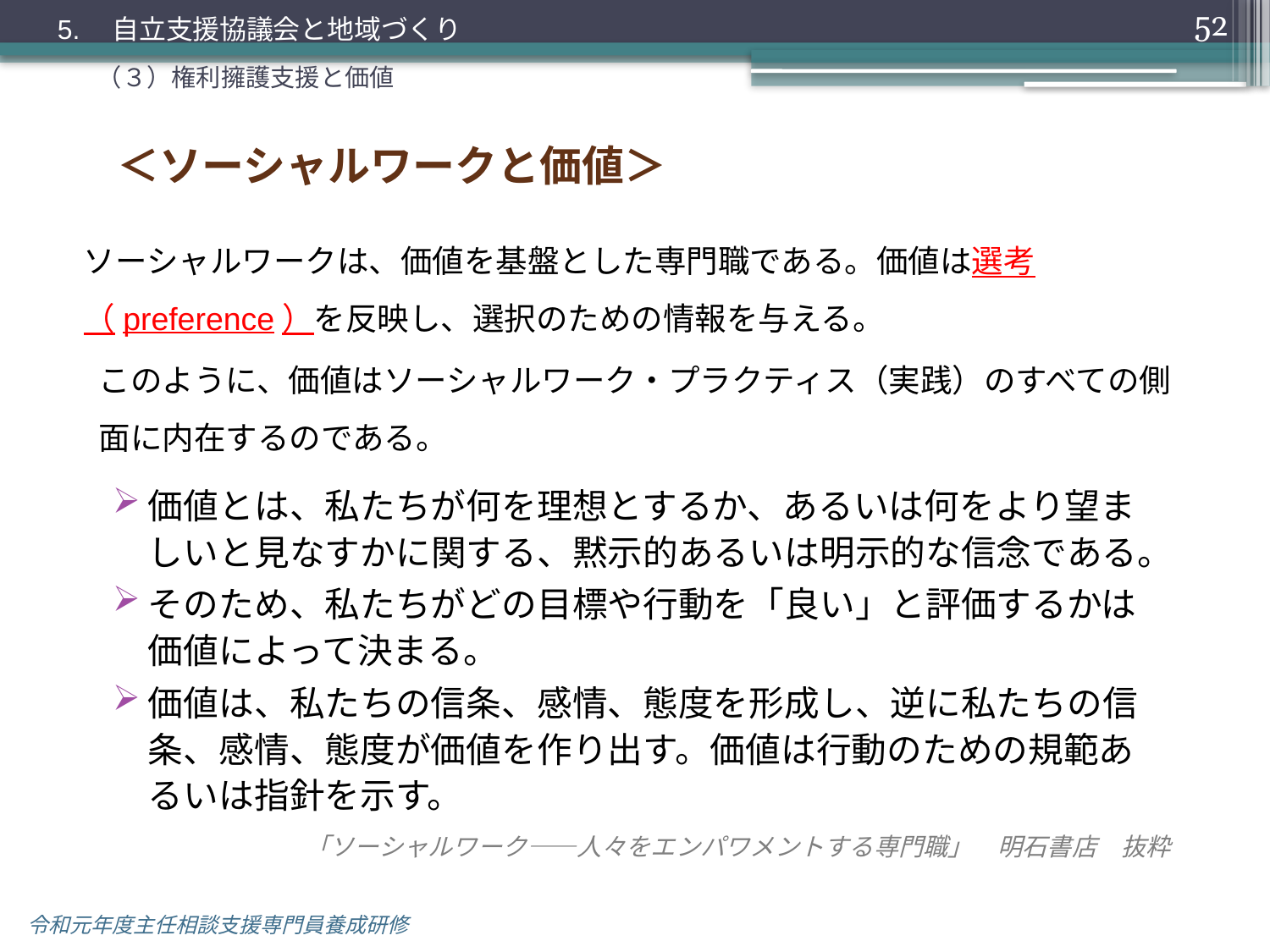

52
5.　自立支援協議会と地域づくり
（３）権利擁護支援と価値
＜ソーシャルワークと価値＞
ソーシャルワークは、価値を基盤とした専門職である。価値は選考（preference）を反映し、選択のための情報を与える。
このように、価値はソーシャルワーク・プラクティス（実践）のすべての側面に内在するのである。
価値とは、私たちが何を理想とするか、あるいは何をより望ましいと見なすかに関する、黙示的あるいは明示的な信念である。
そのため、私たちがどの目標や行動を「良い」と評価するかは価値によって決まる。
価値は、私たちの信条、感情、態度を形成し、逆に私たちの信条、感情、態度が価値を作り出す。価値は行動のための規範あるいは指針を示す。
「ソーシャルワーク――人々をエンパワメントする専門職」　明石書店　抜粋
令和元年度主任相談支援専門員養成研修